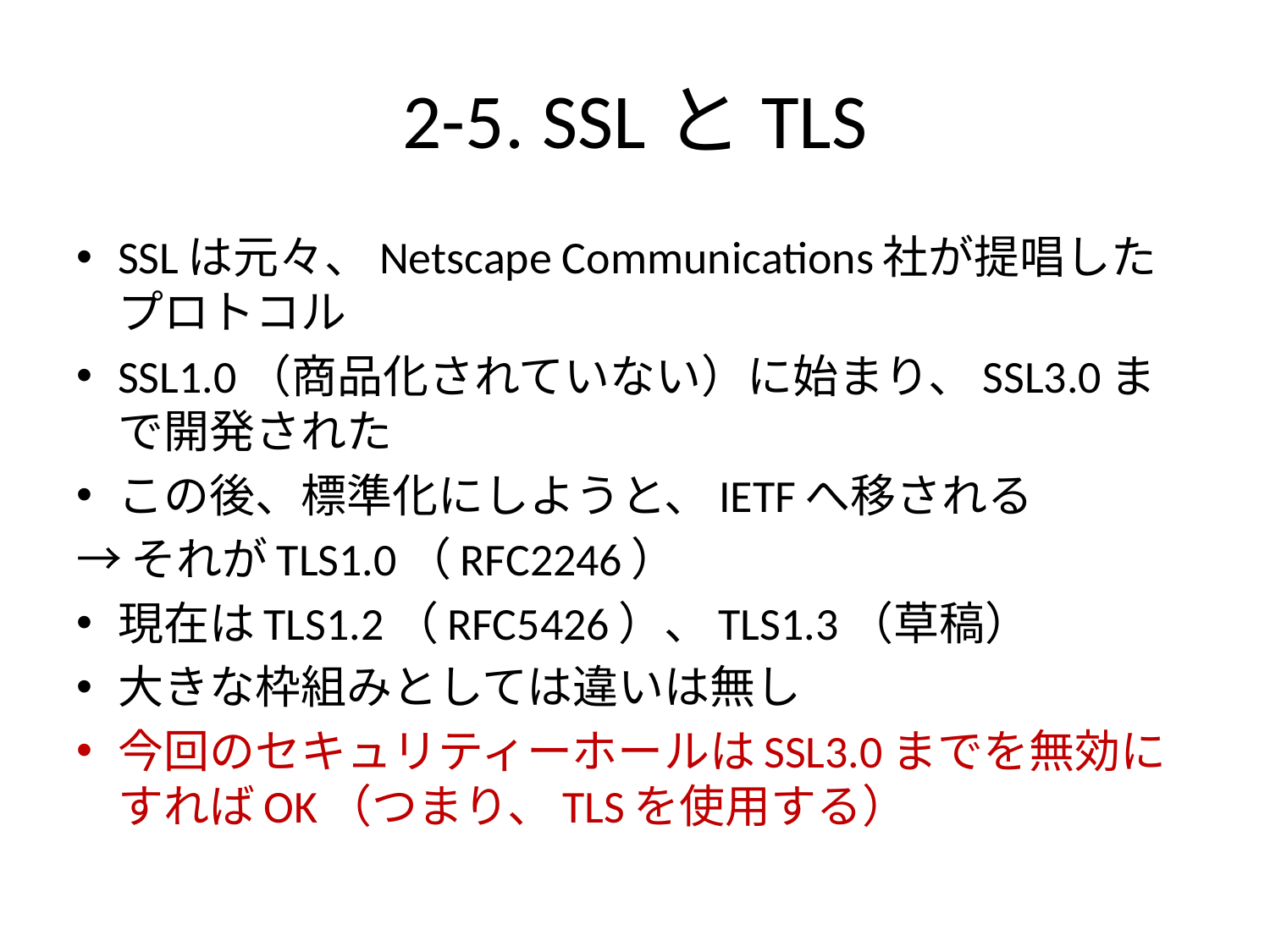

# 2-5. SSLとTLS
SSLは元々、Netscape Communications社が提唱したプロトコル
SSL1.0（商品化されていない）に始まり、SSL3.0まで開発された
この後、標準化にしようと、IETFへ移される
→それがTLS1.0（RFC2246）
現在はTLS1.2（RFC5426）、TLS1.3（草稿）
大きな枠組みとしては違いは無し
今回のセキュリティーホールはSSL3.0までを無効にすればOK（つまり、TLSを使用する）